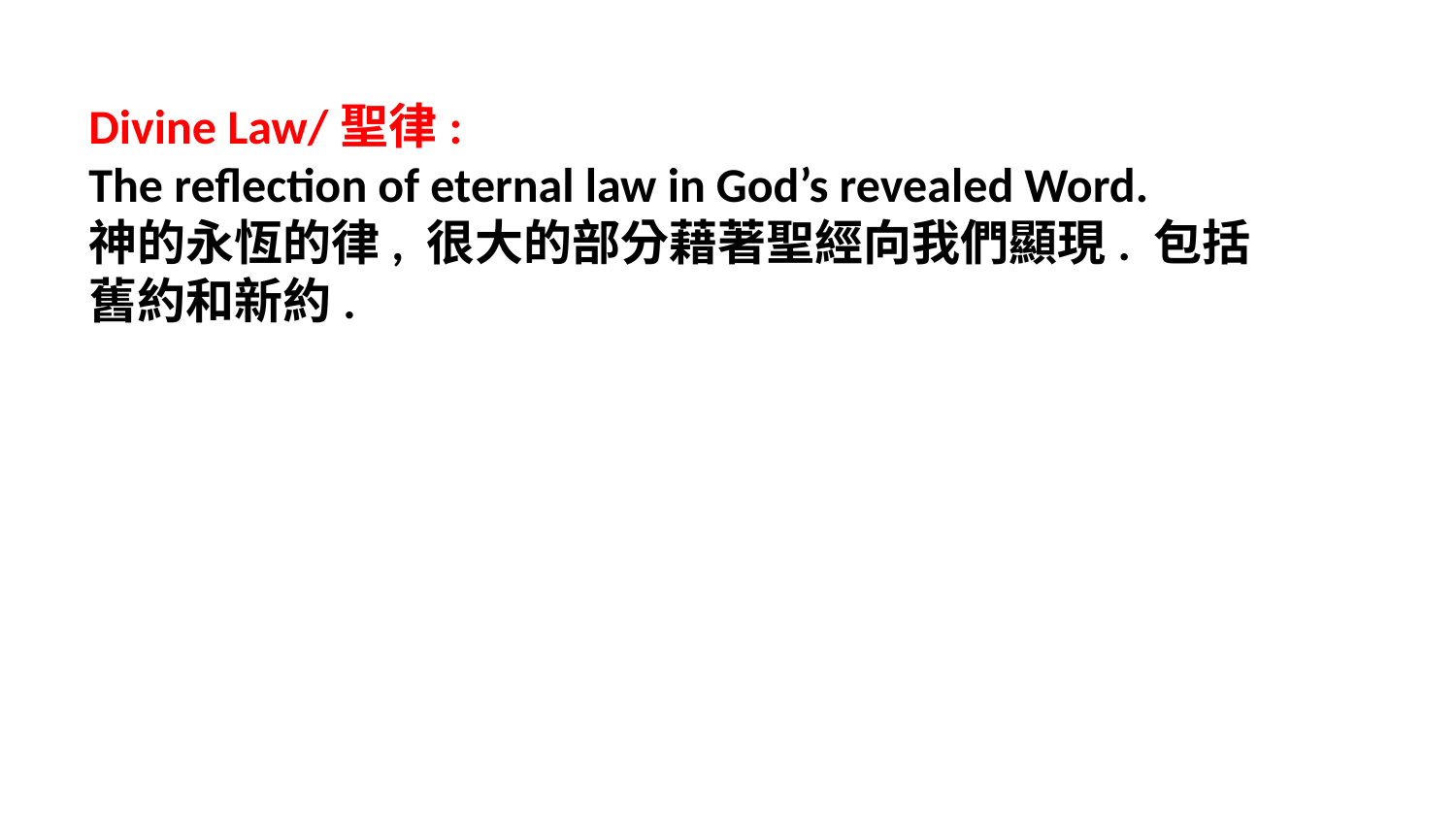

Divine Law/聖律:
The reflection of eternal law in God’s revealed Word.
神的永恆的律, 很大的部分藉著聖經向我們顯現. 包括舊約和新約.